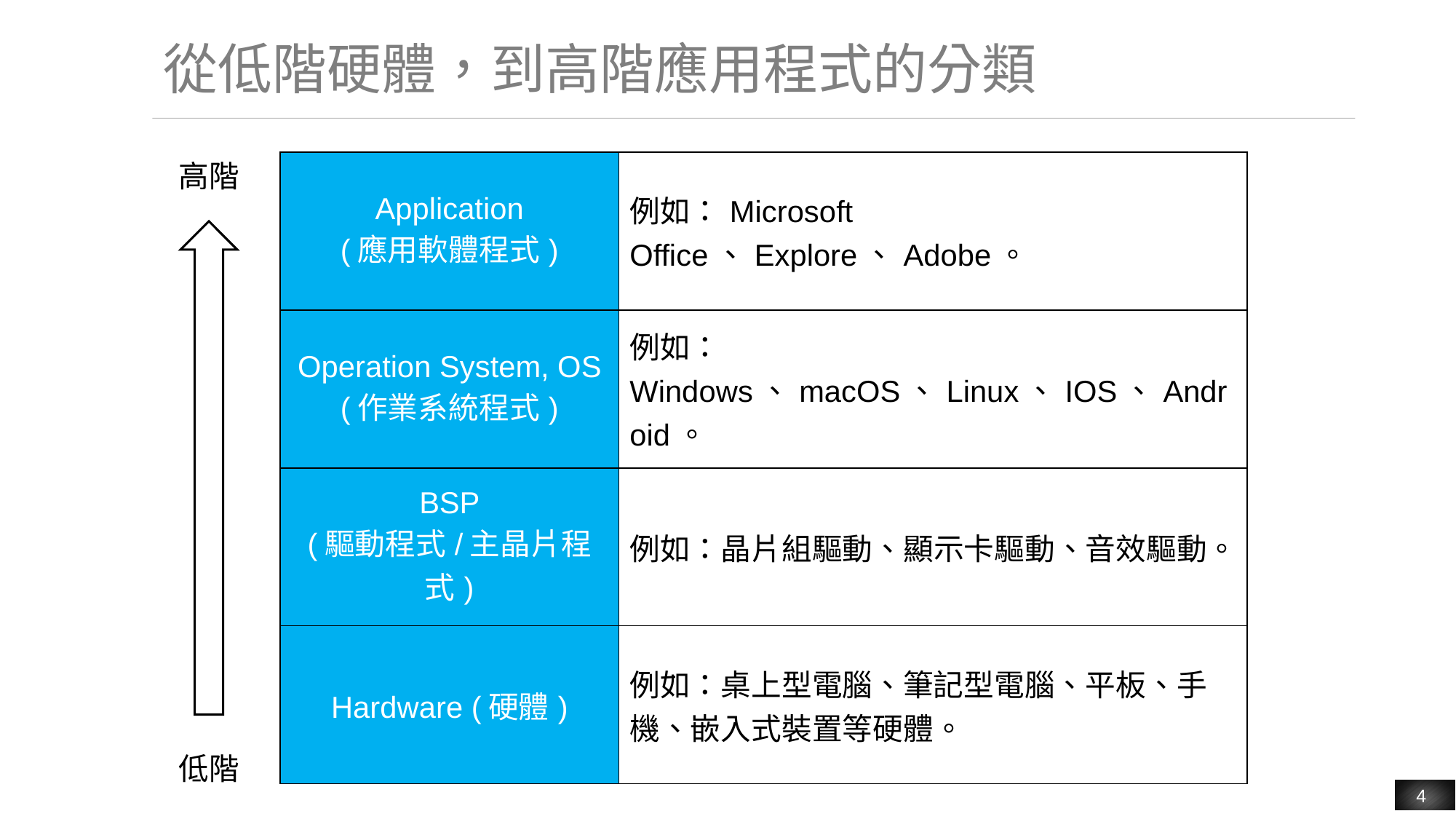

# 從低階硬體，到高階應用程式的分類
高階
| Application (應用軟體程式) | 例如：Microsoft Office、Explore、Adobe。 |
| --- | --- |
| Operation System, OS (作業系統程式) | 例如：Windows、macOS、Linux、IOS、Android。 |
| BSP (驅動程式/主晶片程式) | 例如：晶片組驅動、顯示卡驅動、音效驅動。 |
| Hardware (硬體) | 例如：桌上型電腦、筆記型電腦、平板、手機、嵌入式裝置等硬體。 |

低階